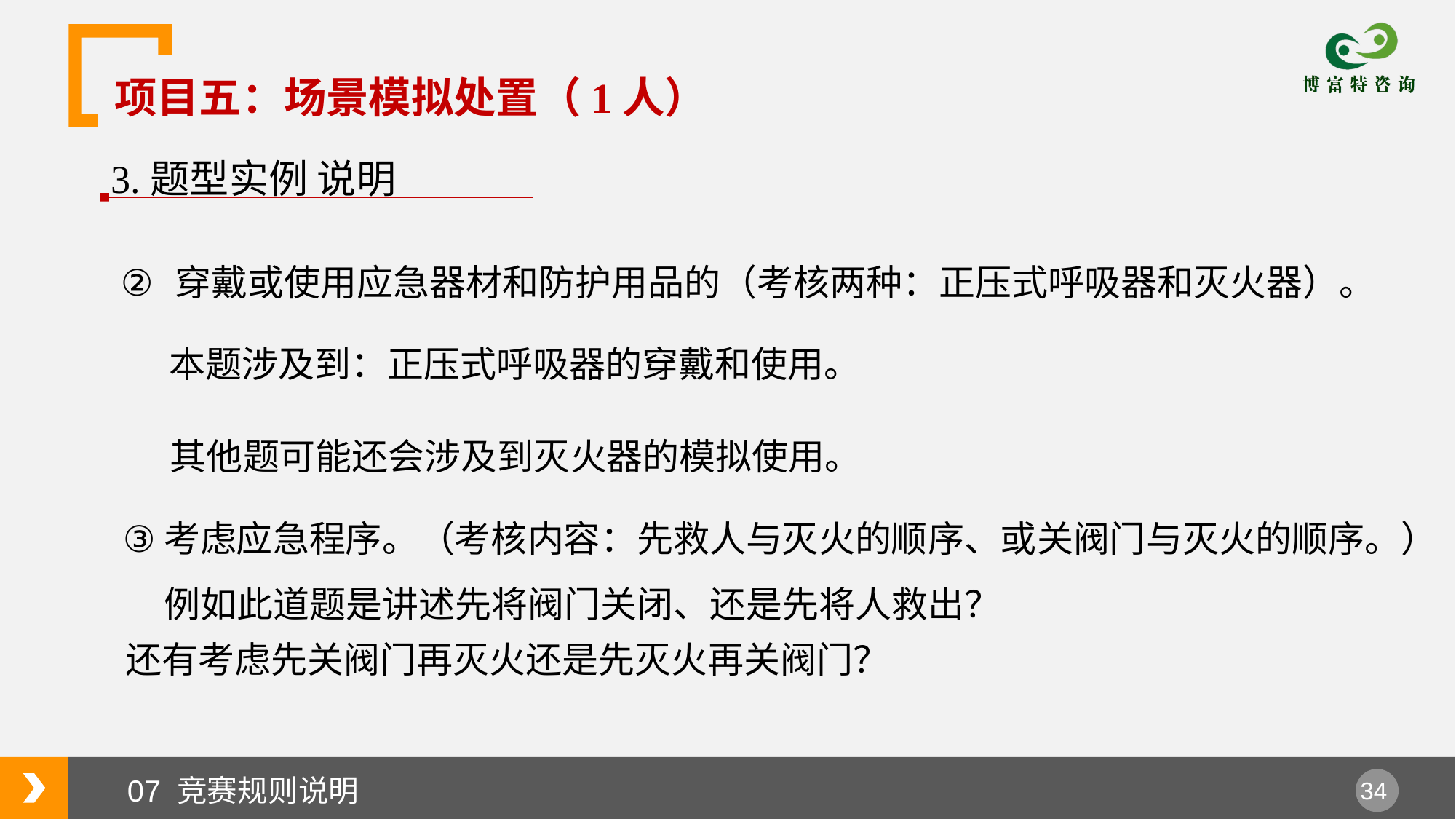

项目五：场景模拟处置（1人）
3.题型实例 说明

穿戴或使用应急器材和防护用品的（考核两种：正压式呼吸器和灭火器）。
本题涉及到：正压式呼吸器的穿戴和使用。
其他题可能还会涉及到灭火器的模拟使用。
考虑应急程序。（考核内容：先救人与灭火的顺序、或关阀门与灭火的顺序。）
    例如此道题是讲述先将阀门关闭、还是先将人救出？
还有考虑先关阀门再灭火还是先灭火再关阀门？